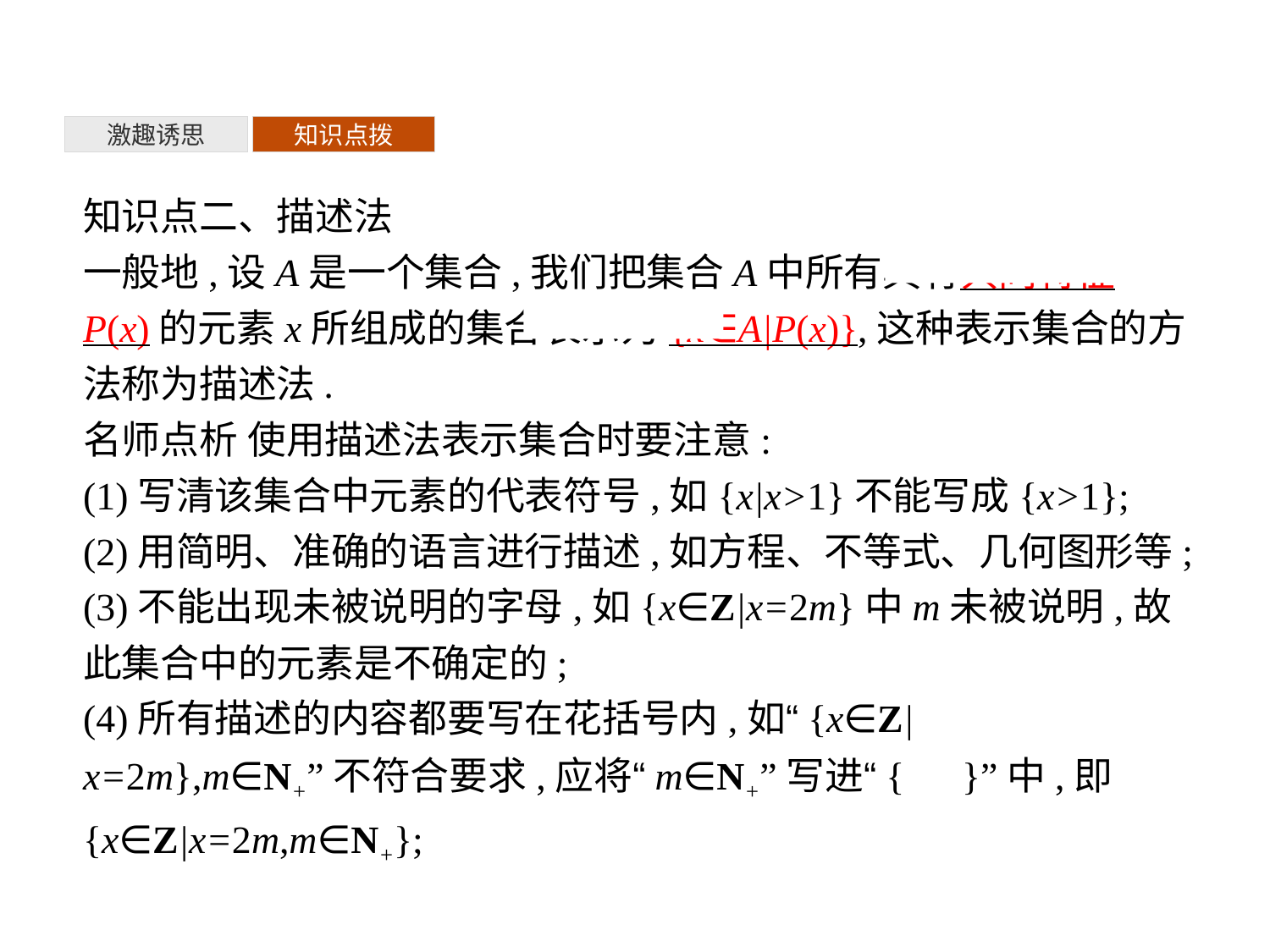

激趣诱思
知识点拨
知识点二、描述法
一般地,设A是一个集合,我们把集合A中所有具有共同特征P(x)的元素x所组成的集合表示为{x∈A|P(x)},这种表示集合的方法称为描述法.
名师点析 使用描述法表示集合时要注意:
(1)写清该集合中元素的代表符号,如{x|x>1}不能写成{x>1};
(2)用简明、准确的语言进行描述,如方程、不等式、几何图形等;
(3)不能出现未被说明的字母,如{x∈Z|x=2m}中m未被说明,故此集合中的元素是不确定的;
(4)所有描述的内容都要写在花括号内,如“{x∈Z|x=2m},m∈N+”不符合要求,应将“m∈N+”写进“{　}”中,即{x∈Z|x=2m,m∈N+};